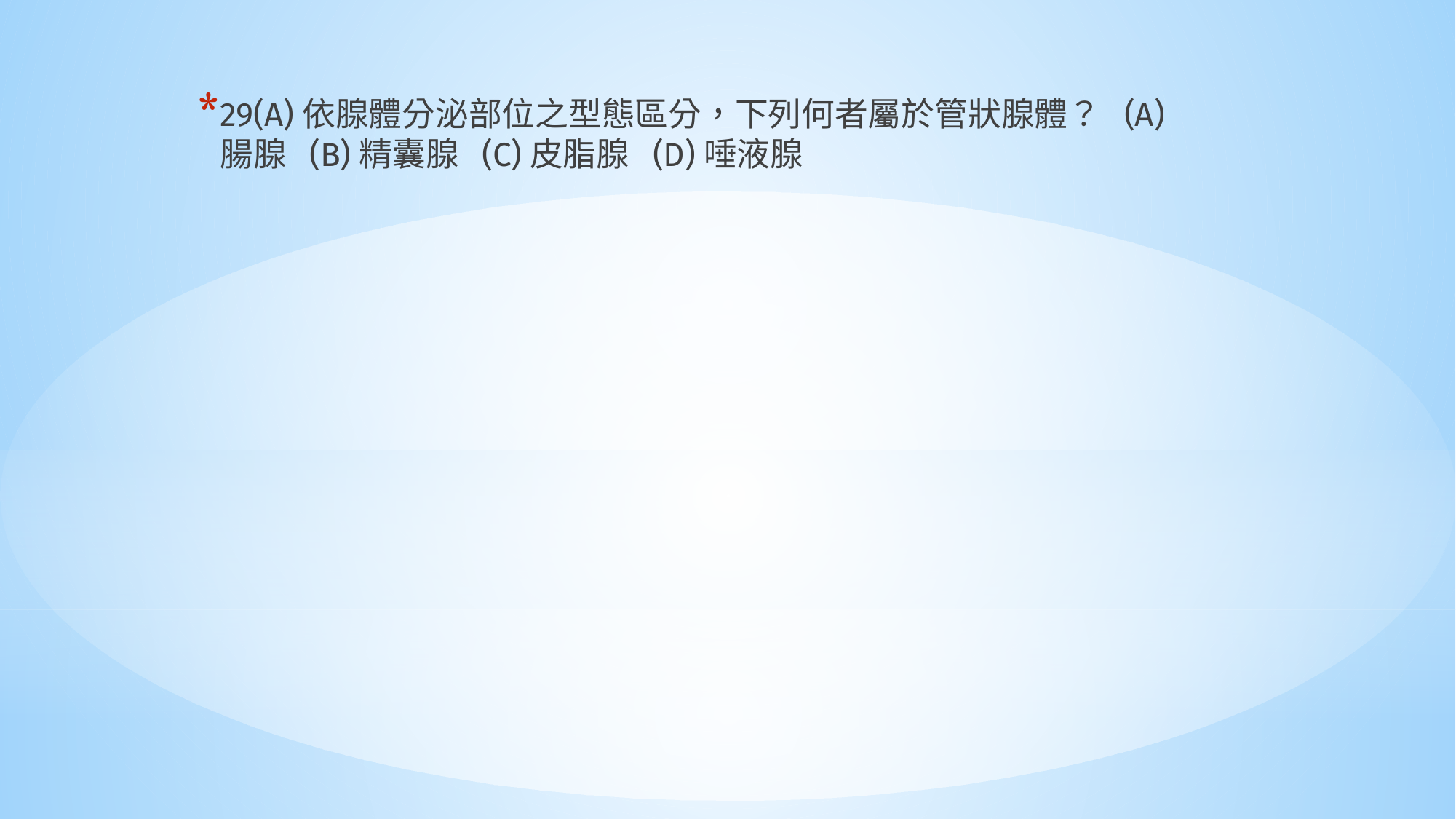

29(A)依腺體分泌部位之型態區分，下列何者屬於管狀腺體？  (A)腸腺  (B)精囊腺  (C)皮脂腺  (D)唾液腺
#